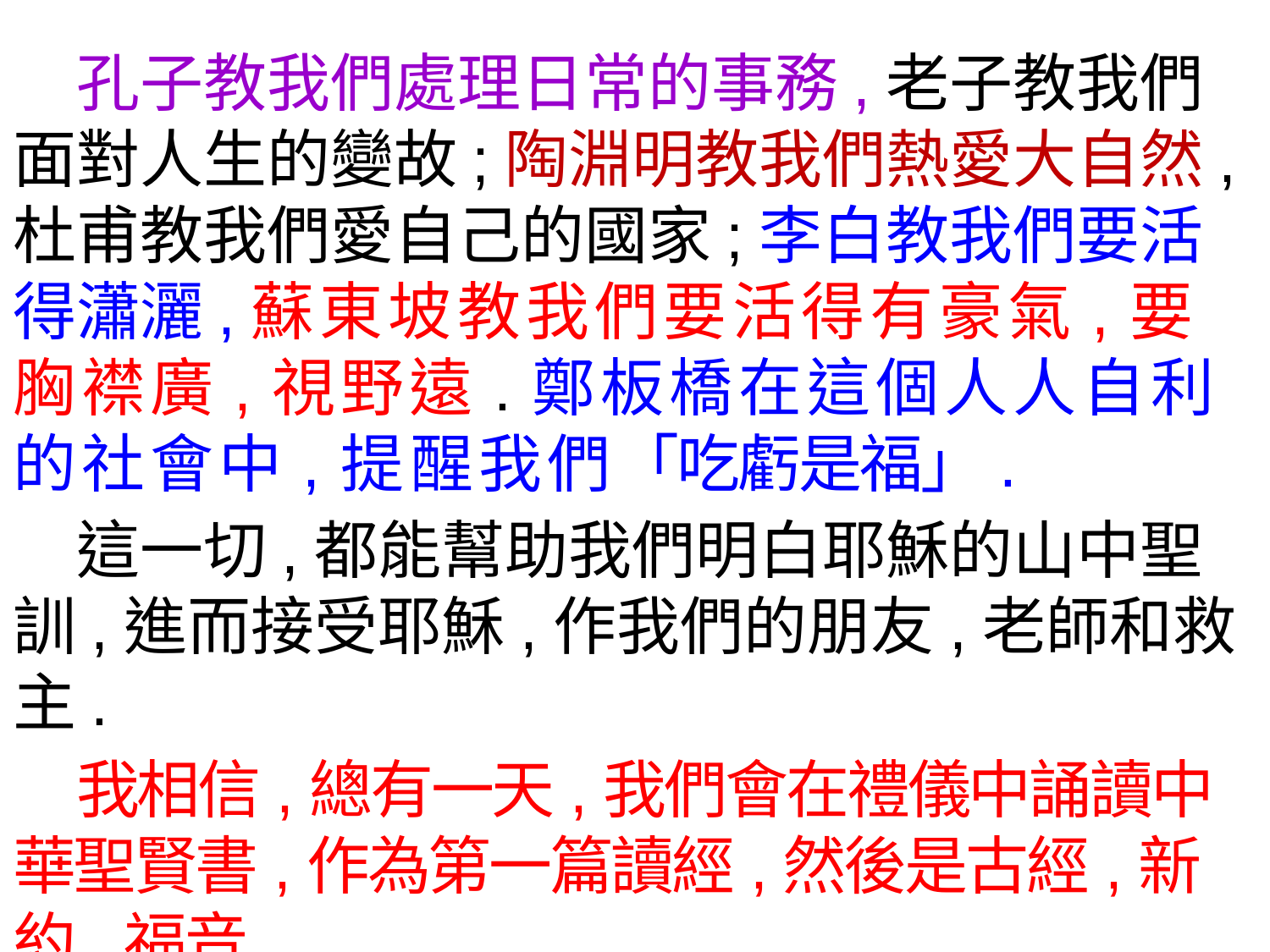

孔子教我們處理日常的事務,老子教我們面對人生的變故;陶淵明教我們熱愛大自然,杜甫教我們愛自己的國家;李白教我們要活得瀟灑,蘇東坡教我們要活得有豪氣,要胸襟廣,視野遠.鄭板橋在這個人人自利的社會中,提醒我們「吃虧是福」.
這一切,都能幫助我們明白耶穌的山中聖訓,進而接受耶穌,作我們的朋友,老師和救主.
我相信,總有一天,我們會在禮儀中誦讀中華聖賢書,作為第一篇讀經,然後是古經,新約,福音.